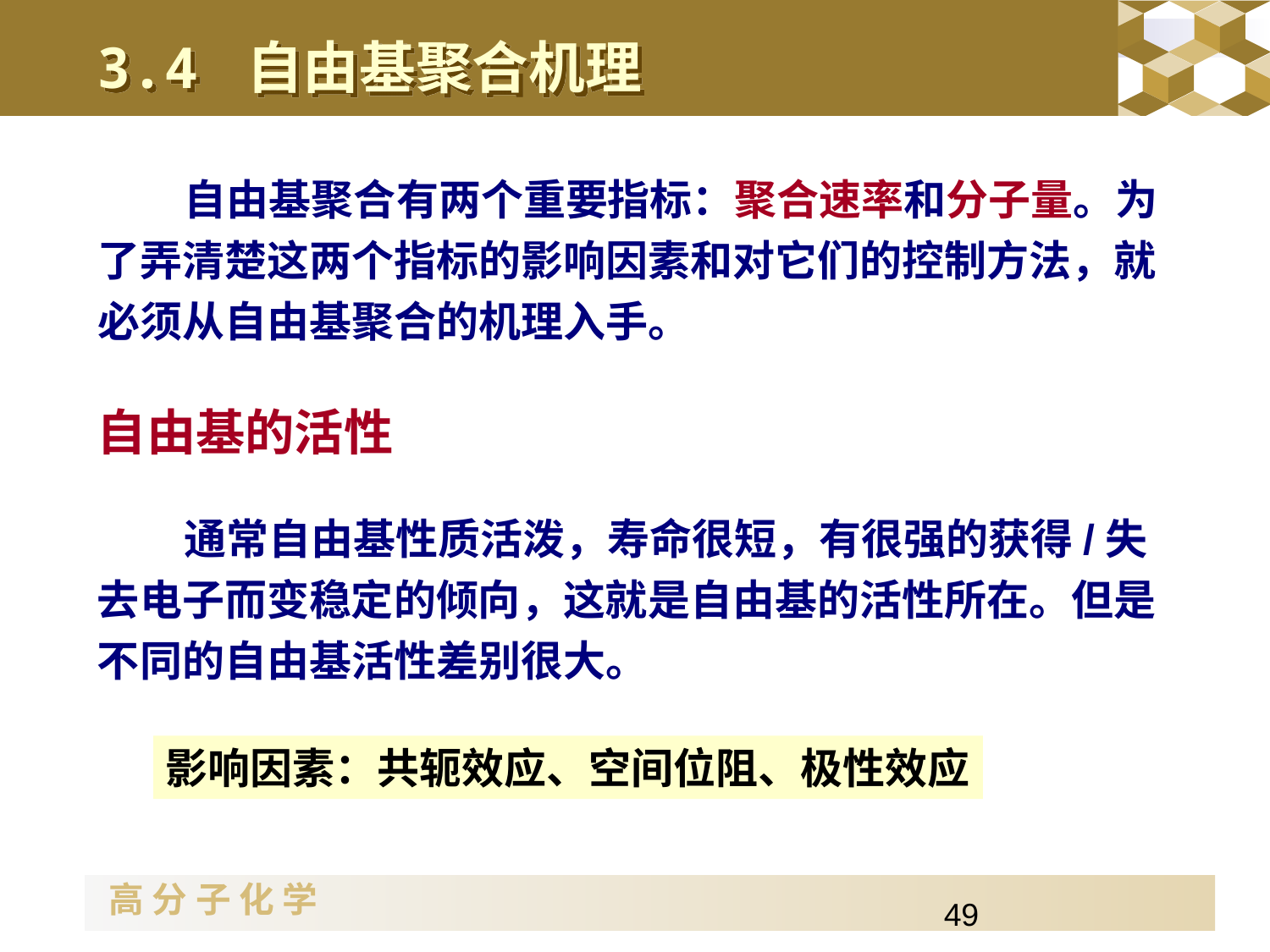

3.4 自由基聚合机理
自由基聚合有两个重要指标：聚合速率和分子量。为了弄清楚这两个指标的影响因素和对它们的控制方法，就必须从自由基聚合的机理入手。
自由基的活性
通常自由基性质活泼，寿命很短，有很强的获得/失去电子而变稳定的倾向，这就是自由基的活性所在。但是不同的自由基活性差别很大。
影响因素：共轭效应、空间位阻、极性效应